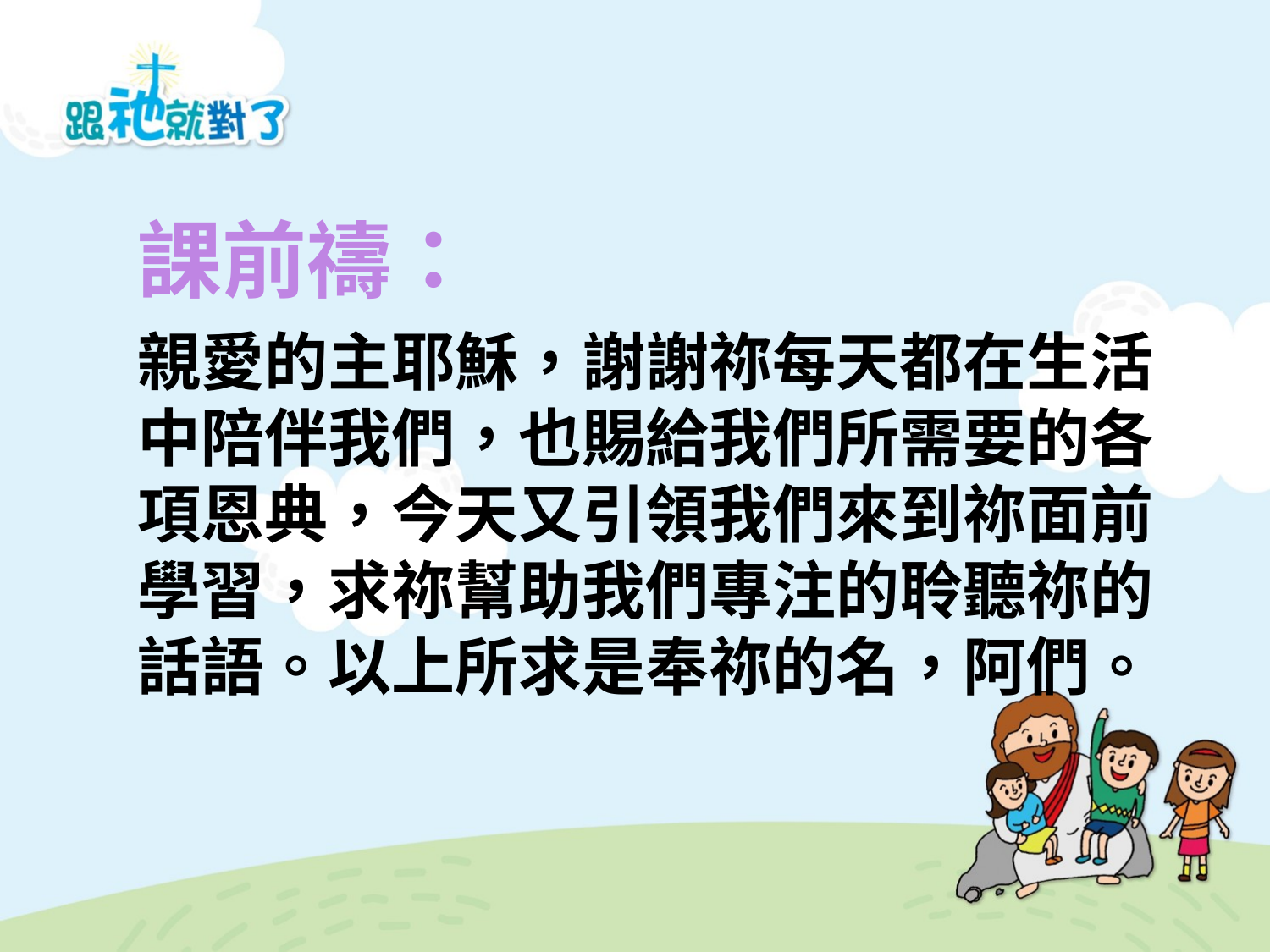

課前禱：
親愛的主耶穌，謝謝祢每天都在生活中陪伴我們，也賜給我們所需要的各項恩典，今天又引領我們來到祢面前學習，求祢幫助我們專注的聆聽祢的話語。以上所求是奉祢的名，阿們。